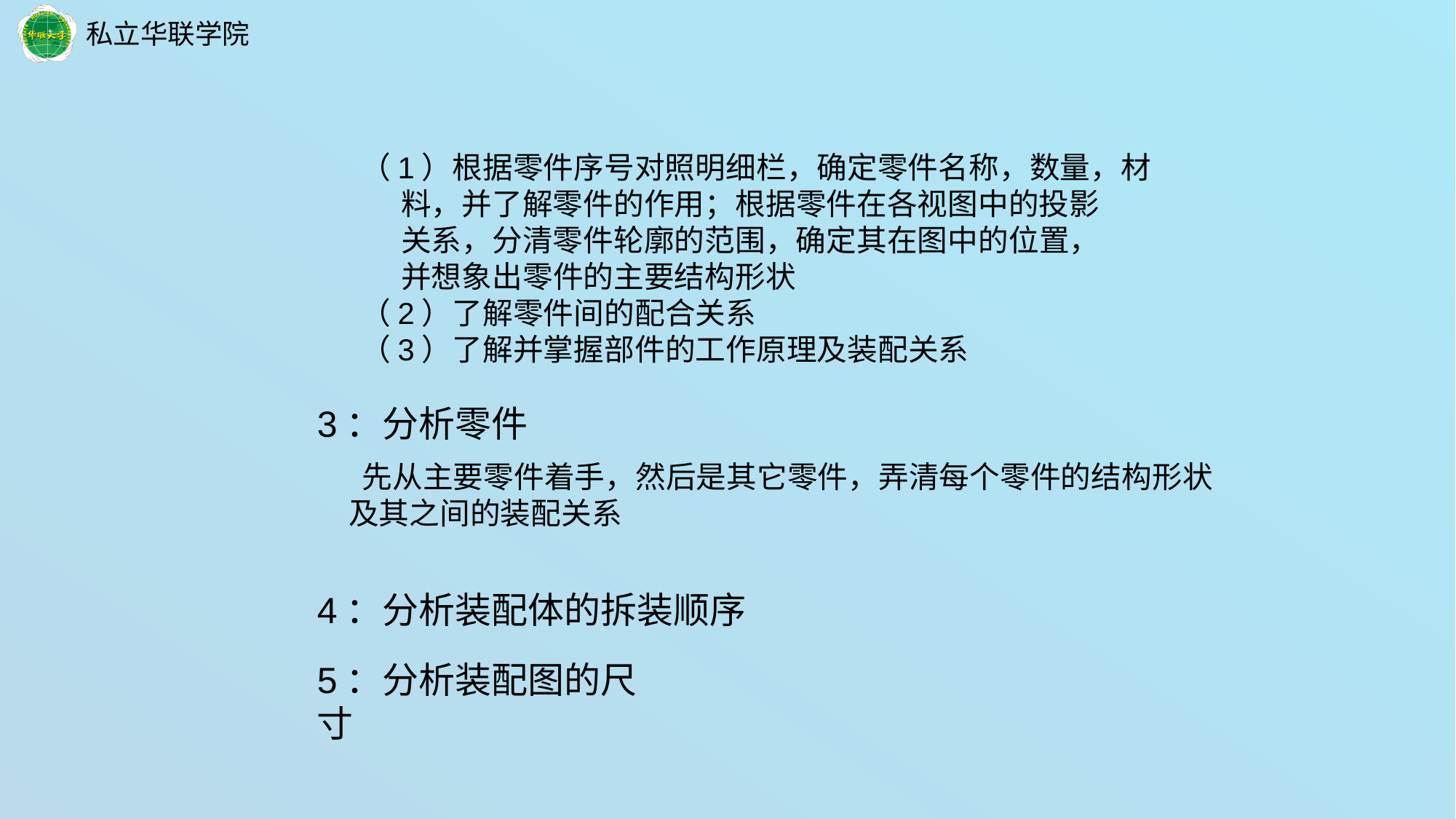

（1）根据零件序号对照明细栏，确定零件名称，数量，材
     料，并了解零件的作用；根据零件在各视图中的投影
     关系，分清零件轮廓的范围，确定其在图中的位置，
     并想象出零件的主要结构形状
（2）了解零件间的配合关系
（3）了解并掌握部件的工作原理及装配关系
3：分析零件
    先从主要零件着手，然后是其它零件，弄清每个零件的结构形状
  及其之间的装配关系
4：分析装配体的拆装顺序
5：分析装配图的尺寸